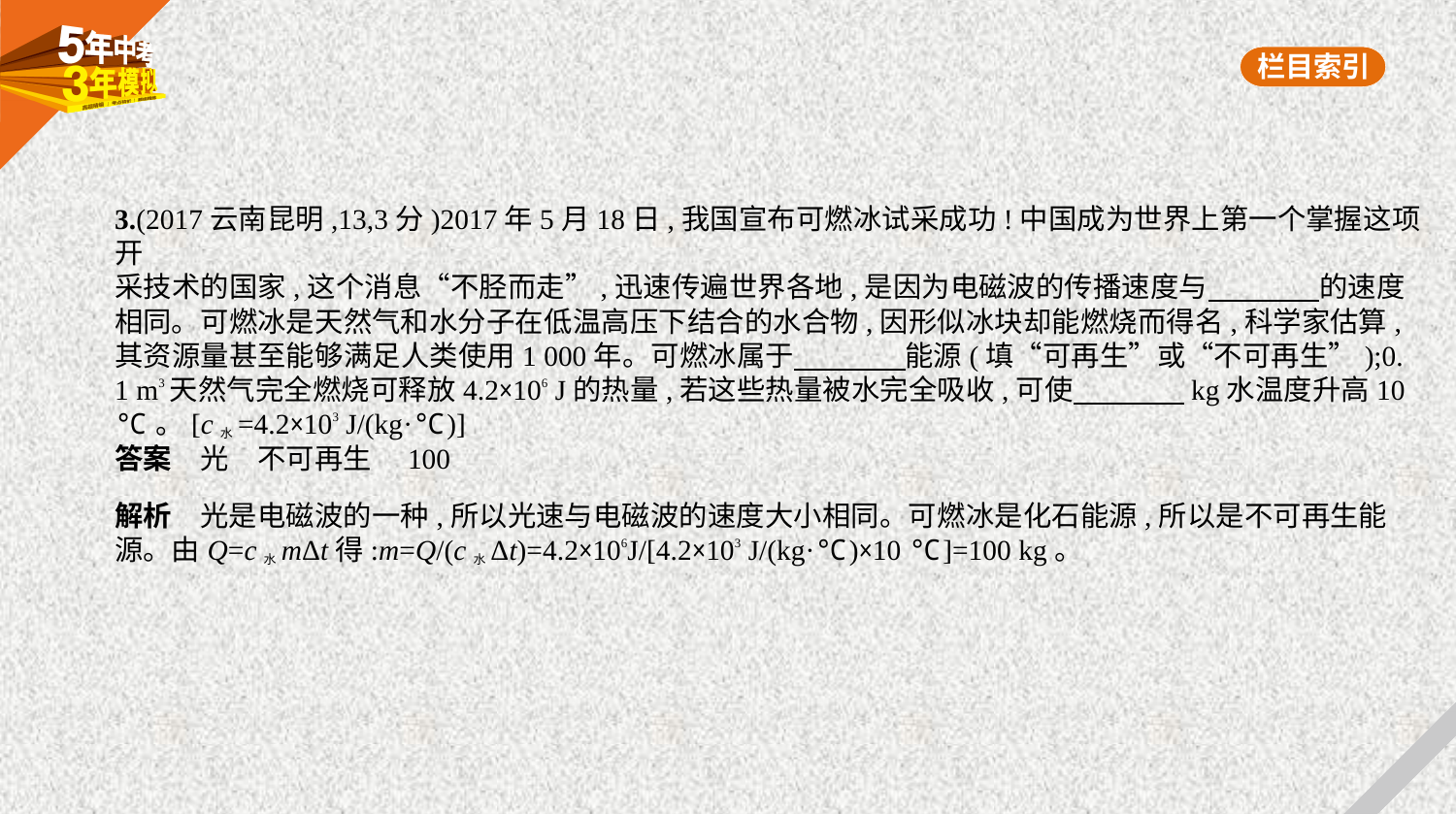

3.(2017云南昆明,13,3分)2017年5月18日,我国宣布可燃冰试采成功!中国成为世界上第一个掌握这项开
采技术的国家,这个消息“不胫而走”,迅速传遍世界各地,是因为电磁波的传播速度与　　　    的速度
相同。可燃冰是天然气和水分子在低温高压下结合的水合物,因形似冰块却能燃烧而得名,科学家估算,
其资源量甚至能够满足人类使用1 000年。可燃冰属于　　　    能源(填“可再生”或“不可再生”);0.
1 m3天然气完全燃烧可释放4.2×106 J的热量,若这些热量被水完全吸收,可使　　　    kg水温度升高10
℃。[c水=4.2×103 J/(kg·℃)]
答案　光　不可再生　100
解析　光是电磁波的一种,所以光速与电磁波的速度大小相同。可燃冰是化石能源,所以是不可再生能
源。由Q=c水mΔt得:m=Q/(c水Δt)=4.2×106J/[4.2×103 J/(kg·℃)×10 ℃]=100 kg。